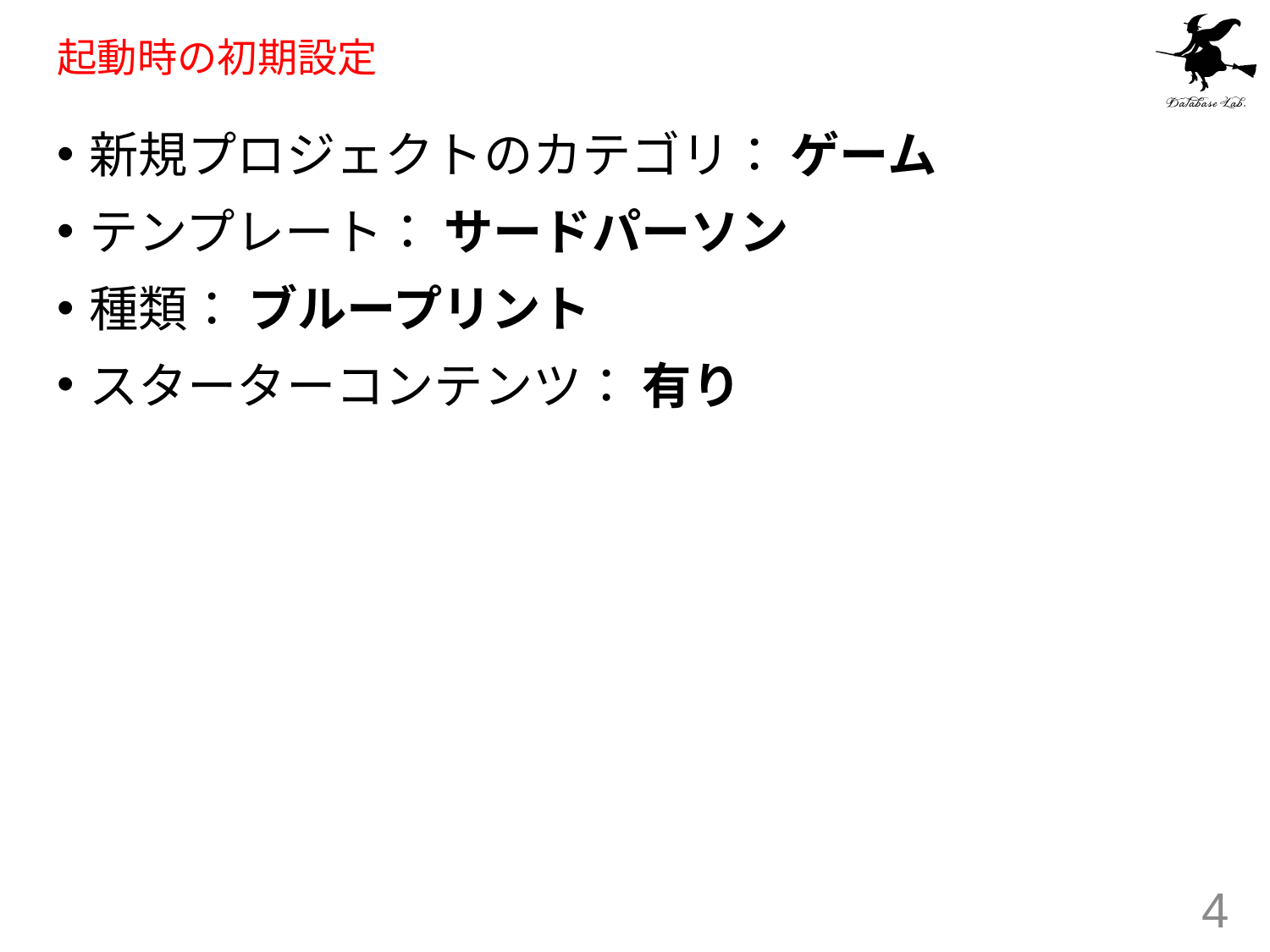

# 起動時の初期設定
新規プロジェクトのカテゴリ： ゲーム
テンプレート： サードパーソン
種類： ブループリント
スターターコンテンツ： 有り
4